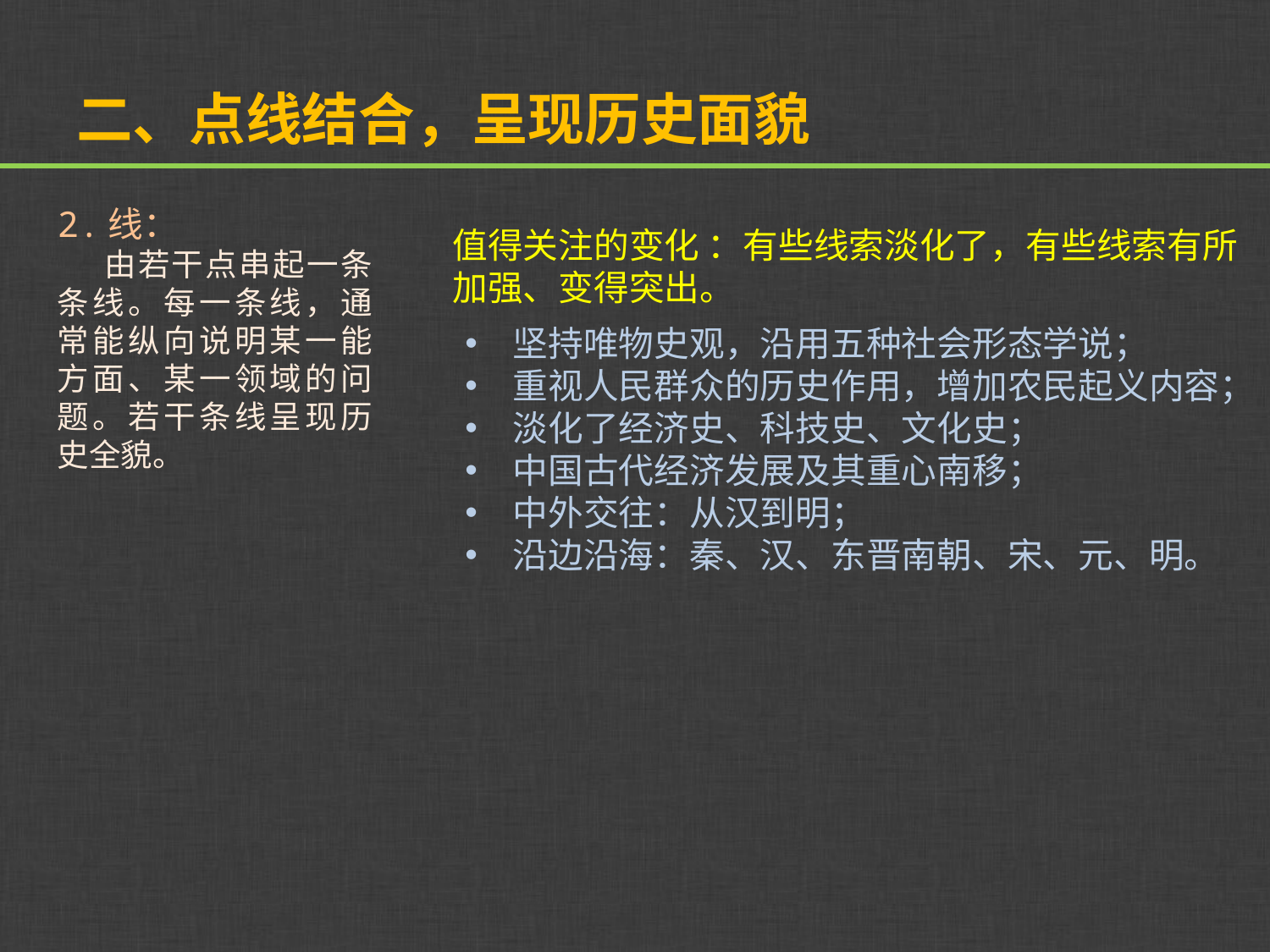

# 二、点线结合，呈现历史面貌
2.线：
    由若干点串起一条条线。每一条线，通常能纵向说明某一能方面、某一领域的问题。若干条线呈现历史全貌。

值得关注的变化 ：有些线索淡化了，有些线索有所加强、变得突出。
坚持唯物史观，沿用五种社会形态学说；
重视人民群众的历史作用，增加农民起义内容；
淡化了经济史、科技史、文化史；
中国古代经济发展及其重心南移；
中外交往：从汉到明；
沿边沿海：秦、汉、东晋南朝、宋、元、明。